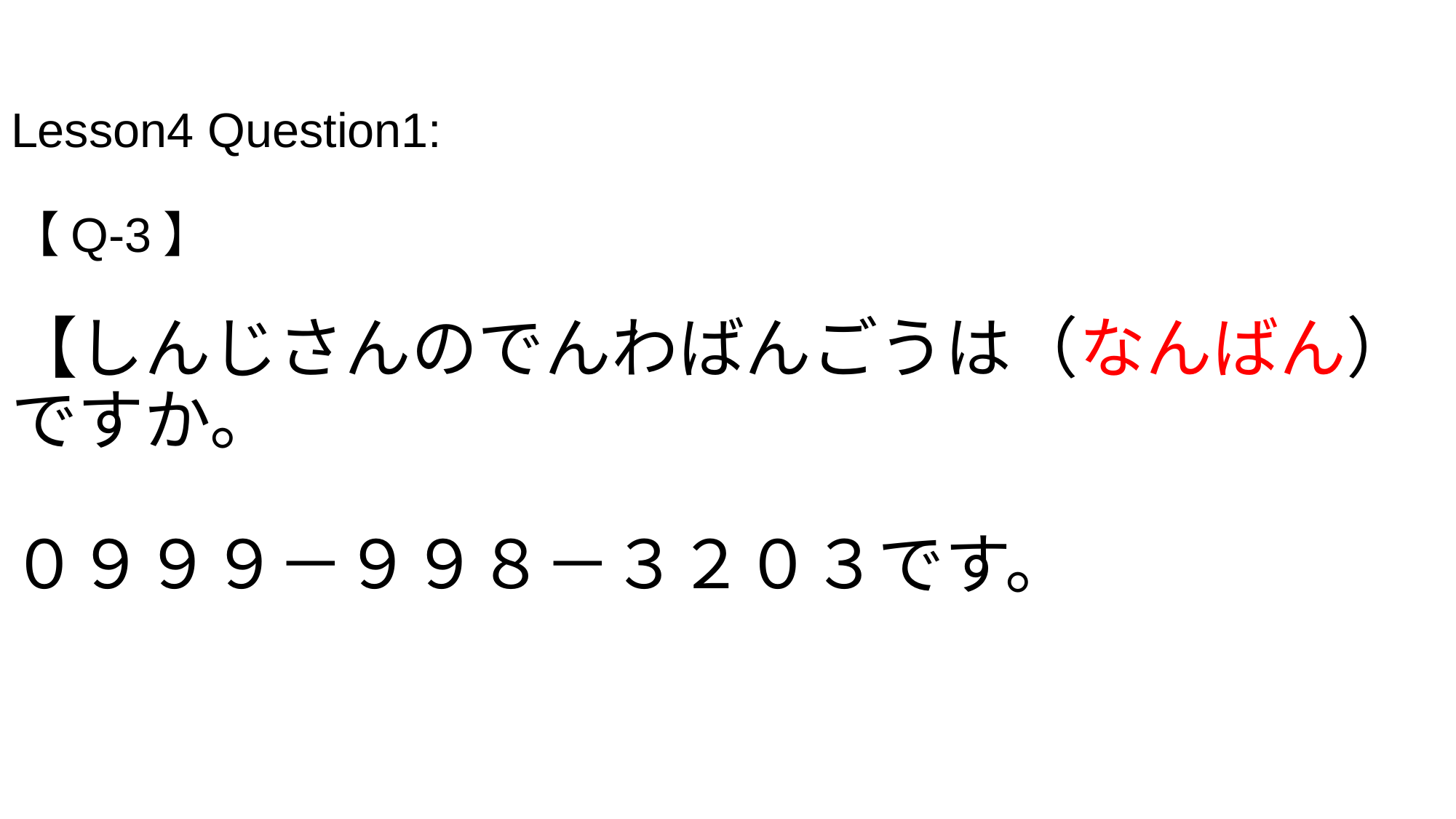

# Lesson4 Question1: 【Q-3】 【しんじさんのでんわばんごうは（なんばん）ですか。 　　　　　　　 ０９９９－９９８－３２０３です。